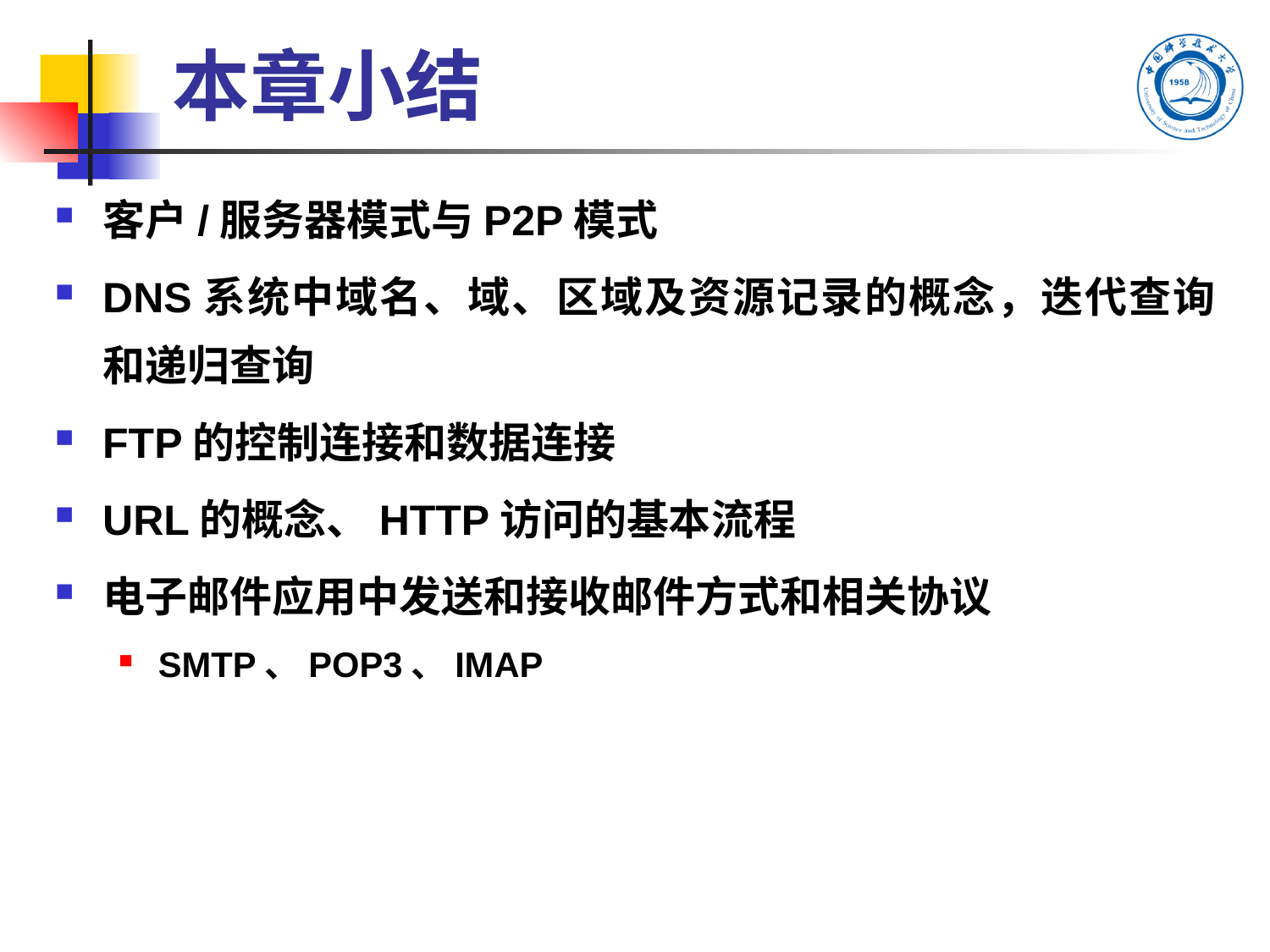

# 本章小结
客户/服务器模式与P2P模式
DNS系统中域名、域、区域及资源记录的概念，迭代查询和递归查询
FTP的控制连接和数据连接
URL的概念、HTTP访问的基本流程
电子邮件应用中发送和接收邮件方式和相关协议
SMTP、POP3、IMAP